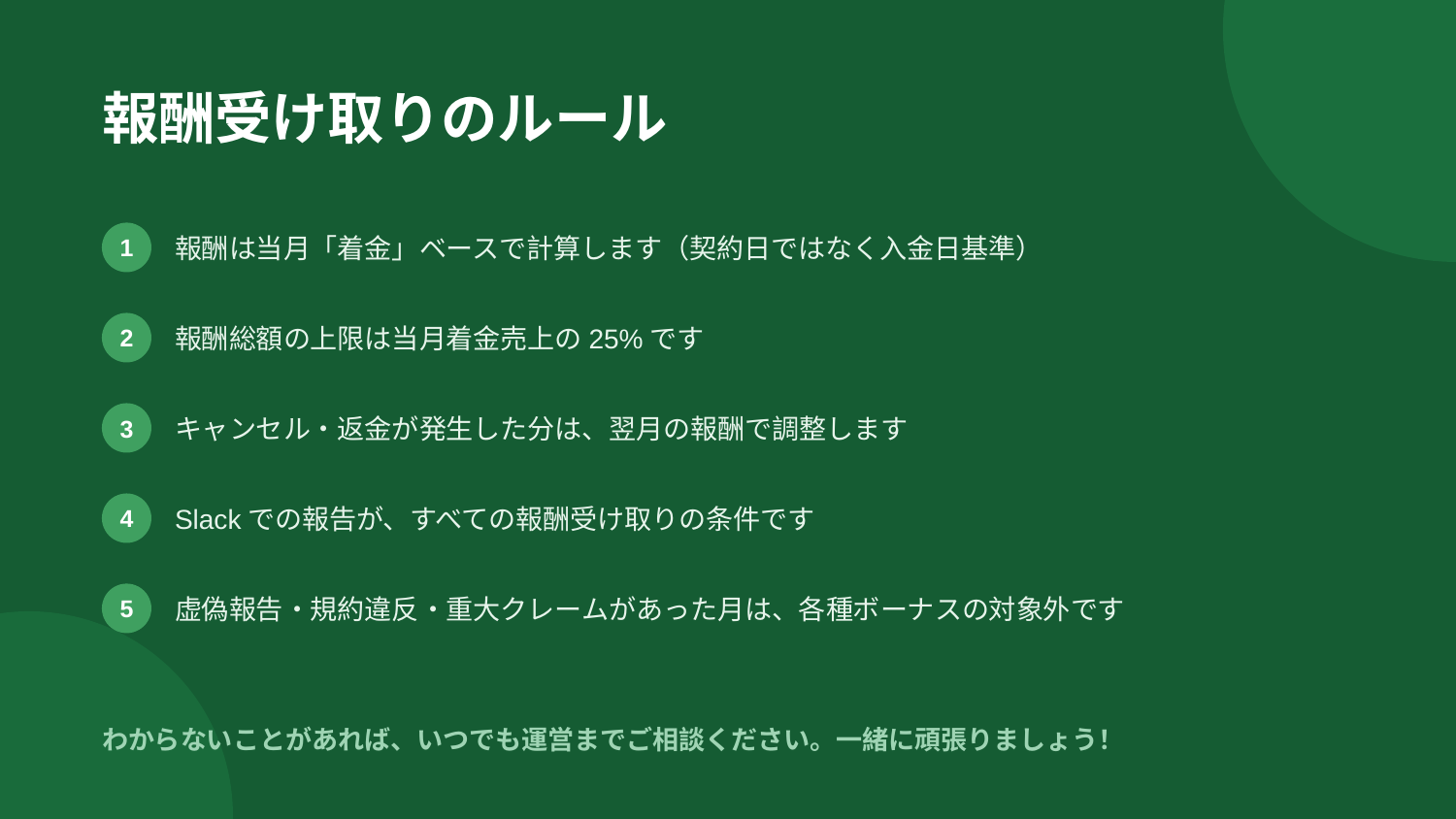

報酬受け取りのルール
報酬は当月「着金」ベースで計算します（契約日ではなく入金日基準）

1
報酬総額の上限は当月着金売上の25%です

2
キャンセル・返金が発生した分は、翌月の報酬で調整します

3
Slackでの報告が、すべての報酬受け取りの条件です

4
虚偽報告・規約違反・重大クレームがあった月は、各種ボーナスの対象外です

5

わからないことがあれば、いつでも運営までご相談ください。一緒に頑張りましょう！